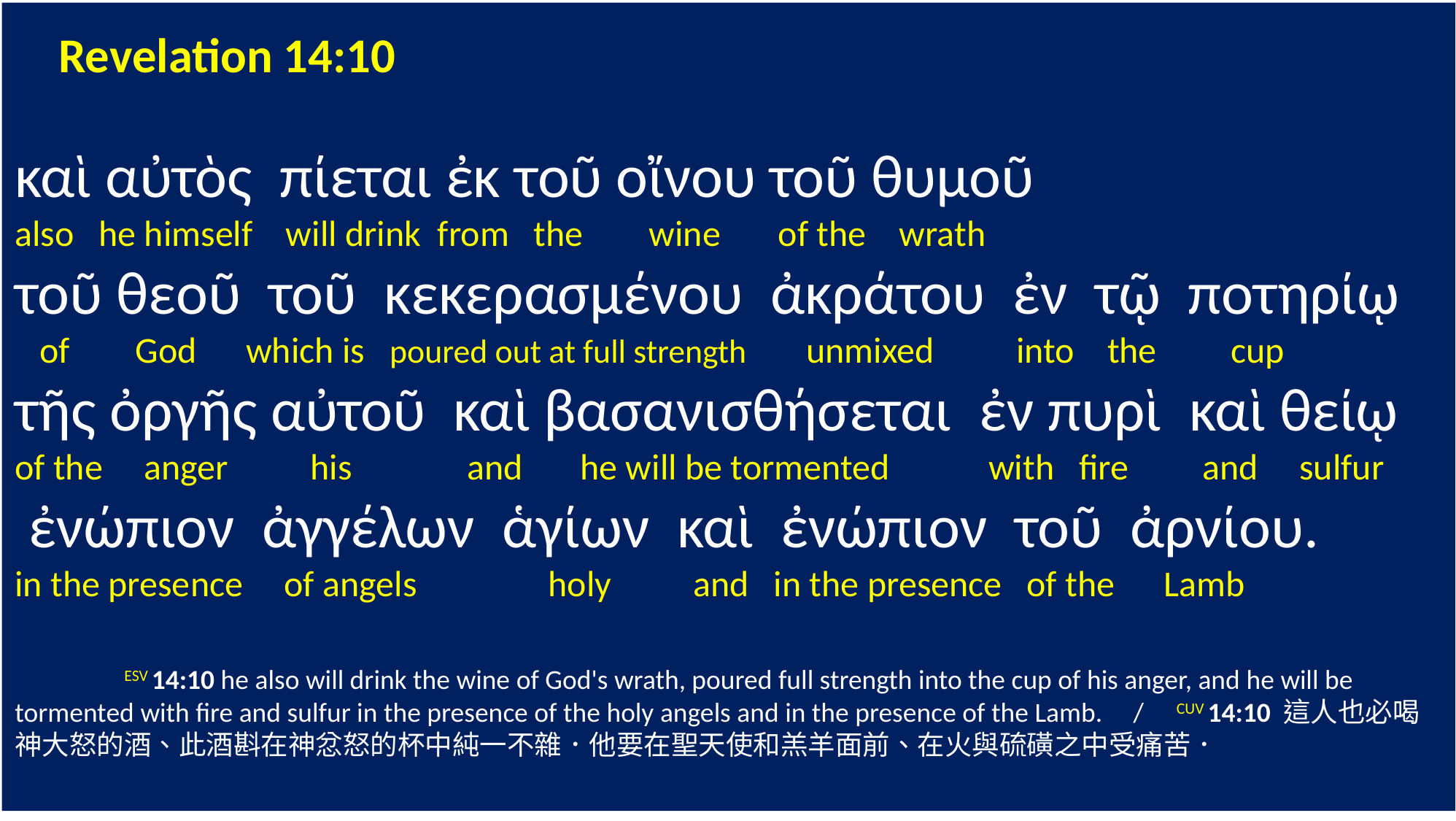

Revelation 14:10

καὶ αὐτὸς  πίεται ἐκ τοῦ οἴνου τοῦ θυμοῦ
also   he himself    will drink  from   the        wine       of the    wrath
τοῦ θεοῦ  τοῦ  κεκερασμένου  ἀκράτου  ἐν  τῷ  ποτηρίῳ
   of        God      which is   poured out at full strength        unmixed          into    the         cup
τῆς ὀργῆς αὐτοῦ  καὶ βασανισθήσεται  ἐν πυρὶ  καὶ θείῳ
of the     anger          his              and       he will be tormented            with   fire         and     sulfur
 ἐνώπιον  ἀγγέλων  ἁγίων  καὶ  ἐνώπιον  τοῦ  ἀρνίου.
in the presence     of angels                holy          and   in the presence   of the      Lamb

	ESV 14:10 he also will drink the wine of God's wrath, poured full strength into the cup of his anger, and he will be tormented with fire and sulfur in the presence of the holy angels and in the presence of the Lamb.     /     CUV 14:10 這人也必喝神大怒的酒、此酒斟在神忿怒的杯中純一不雜．他要在聖天使和羔羊面前、在火與硫磺之中受痛苦．